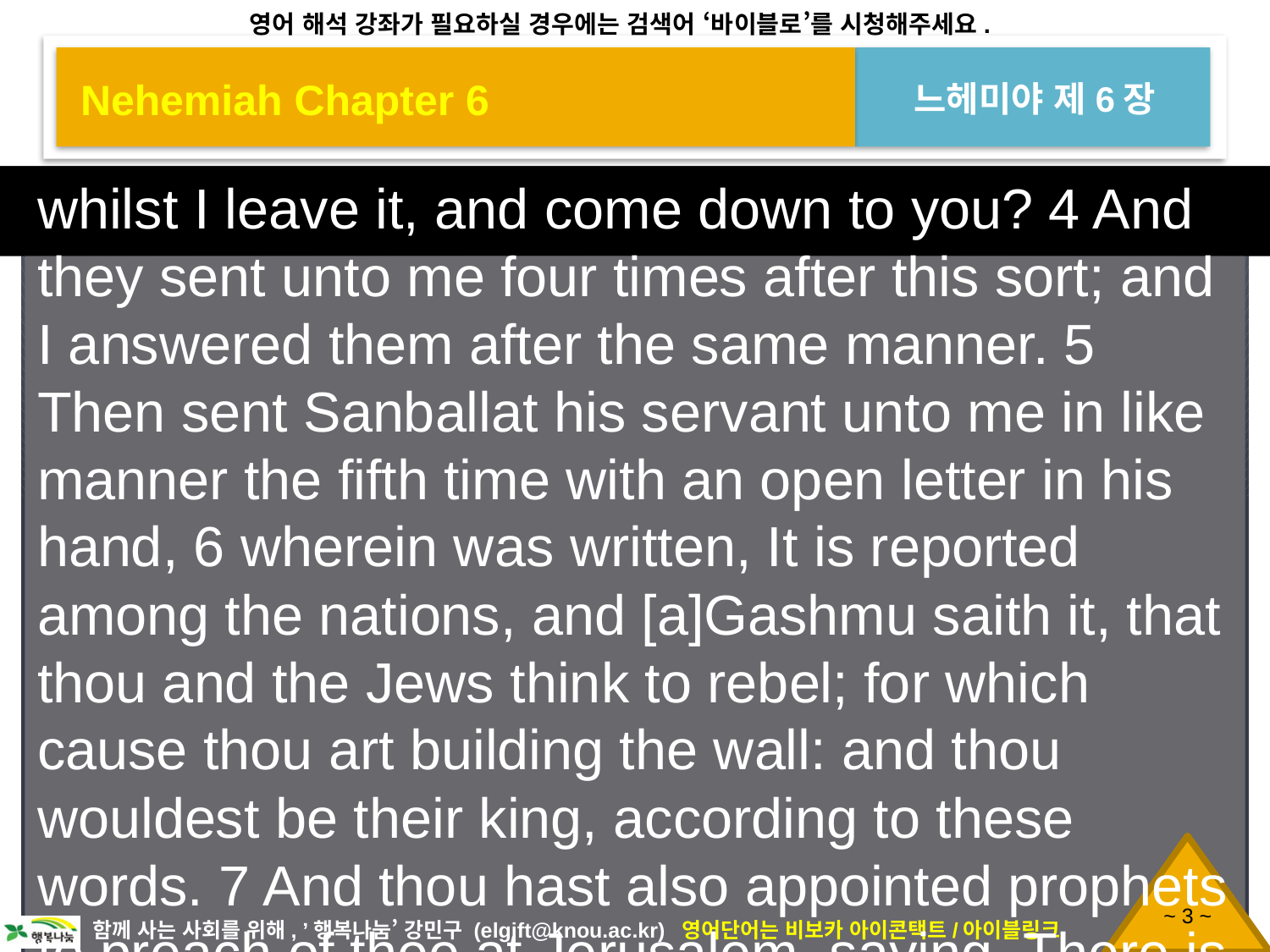

Nehemiah Chapter 6
느헤미야 제6장
whilst I leave it, and come down to you? 4 And they sent unto me four times after this sort; and I answered them after the same manner. 5 Then sent Sanballat his servant unto me in like manner the fifth time with an open letter in his hand, 6 wherein was written, It is reported among the nations, and [a]Gashmu saith it, that thou and the Jews think to rebel; for which cause thou art building the wall: and thou wouldest be their king, according to these words. 7 And thou hast also appointed prophets to preach of thee at Jerusalem, saying, There is a king